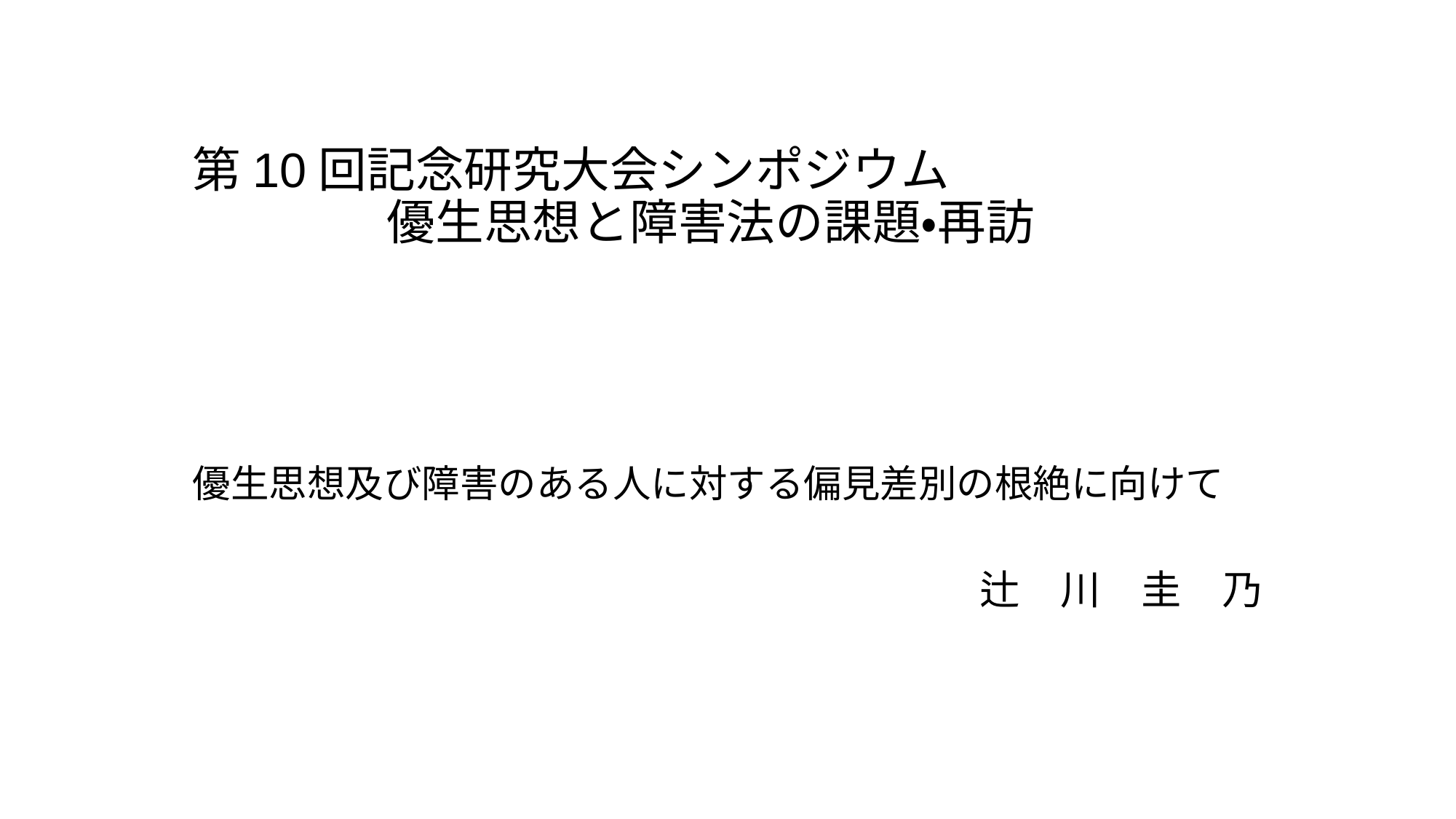

# 第10回記念研究大会シンポジウム 　　　　優生思想と障害法の課題・再訪

優生思想及び障害のある人に対する偏見差別の根絶に向けて

辻󠄀　川　圭　乃